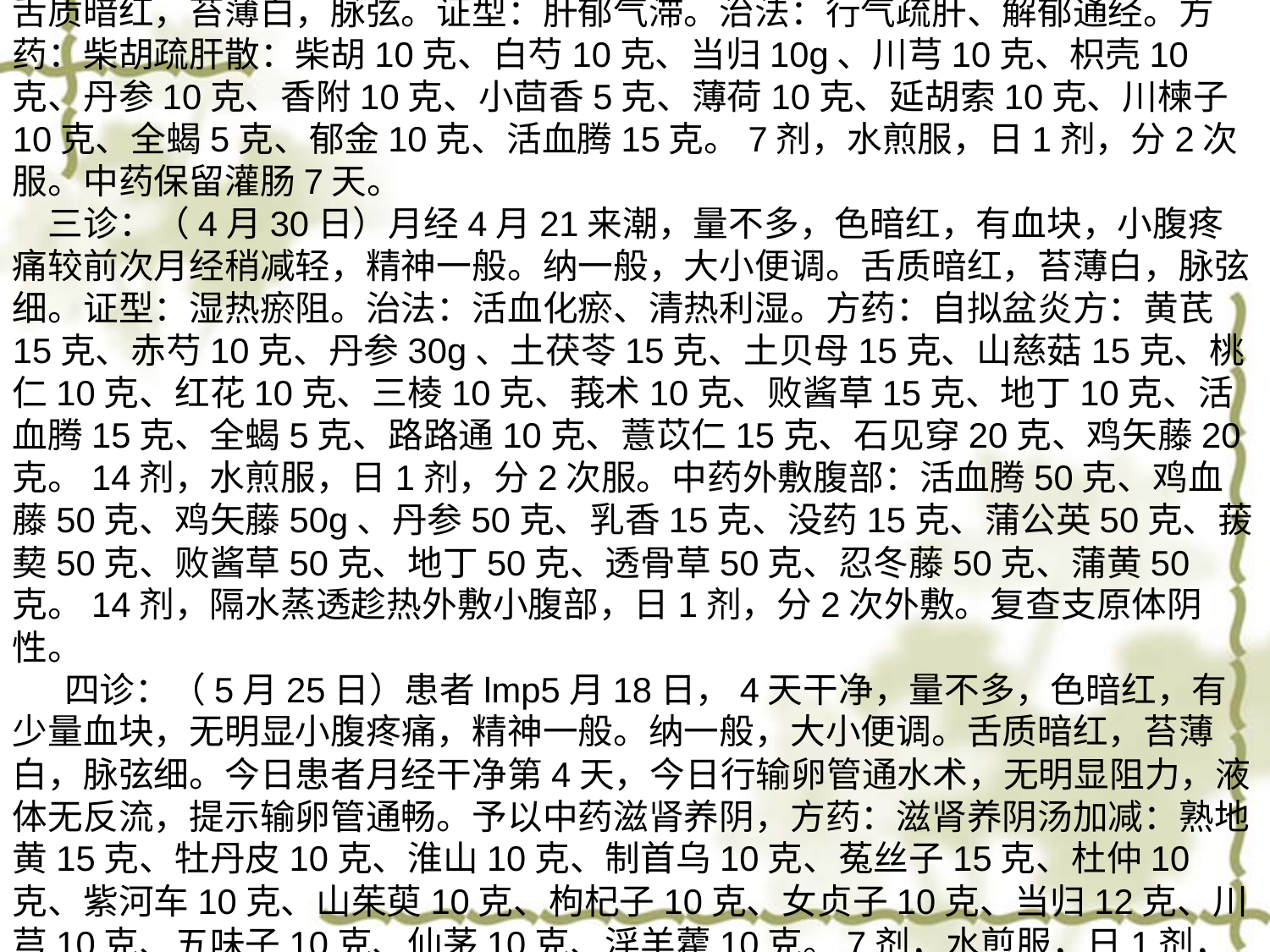

二诊：（4月20日）患者经前，双乳胀不适，心烦，纳寐尚可，大小便调。舌质暗红，苔薄白，脉弦。证型：肝郁气滞。治法：行气疏肝、解郁通经。方药：柴胡疏肝散：柴胡10克、白芍10克、当归10g、川芎10克、枳壳10克、丹参10克、香附10克、小茴香5克、薄荷10克、延胡索10克、川楝子10克、全蝎5克、郁金10克、活血腾15克。7剂，水煎服，日1剂，分2次服。中药保留灌肠7天。
三诊：（4月30日）月经4月21来潮，量不多，色暗红，有血块，小腹疼痛较前次月经稍减轻，精神一般。纳一般，大小便调。舌质暗红，苔薄白，脉弦细。证型：湿热瘀阻。治法：活血化瘀、清热利湿。方药：自拟盆炎方：黄芪15克、赤芍10克、丹参30g、土茯苓15克、土贝母15克、山慈菇15克、桃仁10克、红花10克、三棱10克、莪术10克、败酱草15克、地丁10克、活血腾15克、全蝎5克、路路通10克、薏苡仁15克、石见穿20克、鸡矢藤20克。14剂，水煎服，日1剂，分2次服。中药外敷腹部：活血腾50克、鸡血藤50克、鸡矢藤50g、丹参50克、乳香15克、没药15克、蒲公英50克、菝葜50克、败酱草50克、地丁50克、透骨草50克、忍冬藤50克、蒲黄50克。14剂，隔水蒸透趁热外敷小腹部，日1剂，分2次外敷。复查支原体阴性。
 四诊：（5月25日）患者lmp5月18日，4天干净，量不多，色暗红，有少量血块，无明显小腹疼痛，精神一般。纳一般，大小便调。舌质暗红，苔薄白，脉弦细。今日患者月经干净第4天，今日行输卵管通水术，无明显阻力，液体无反流，提示输卵管通畅。予以中药滋肾养阴，方药：滋肾养阴汤加减：熟地黄15克、牡丹皮10克、淮山10克、制首乌10克、菟丝子15克、杜仲10克、紫河车10克、山茱萸10克、枸杞子10克、女贞子10克、当归12克、川芎10克、五味子10克、仙茅10克、淫羊藿10克。7剂，水煎服，日1剂，分2次服。